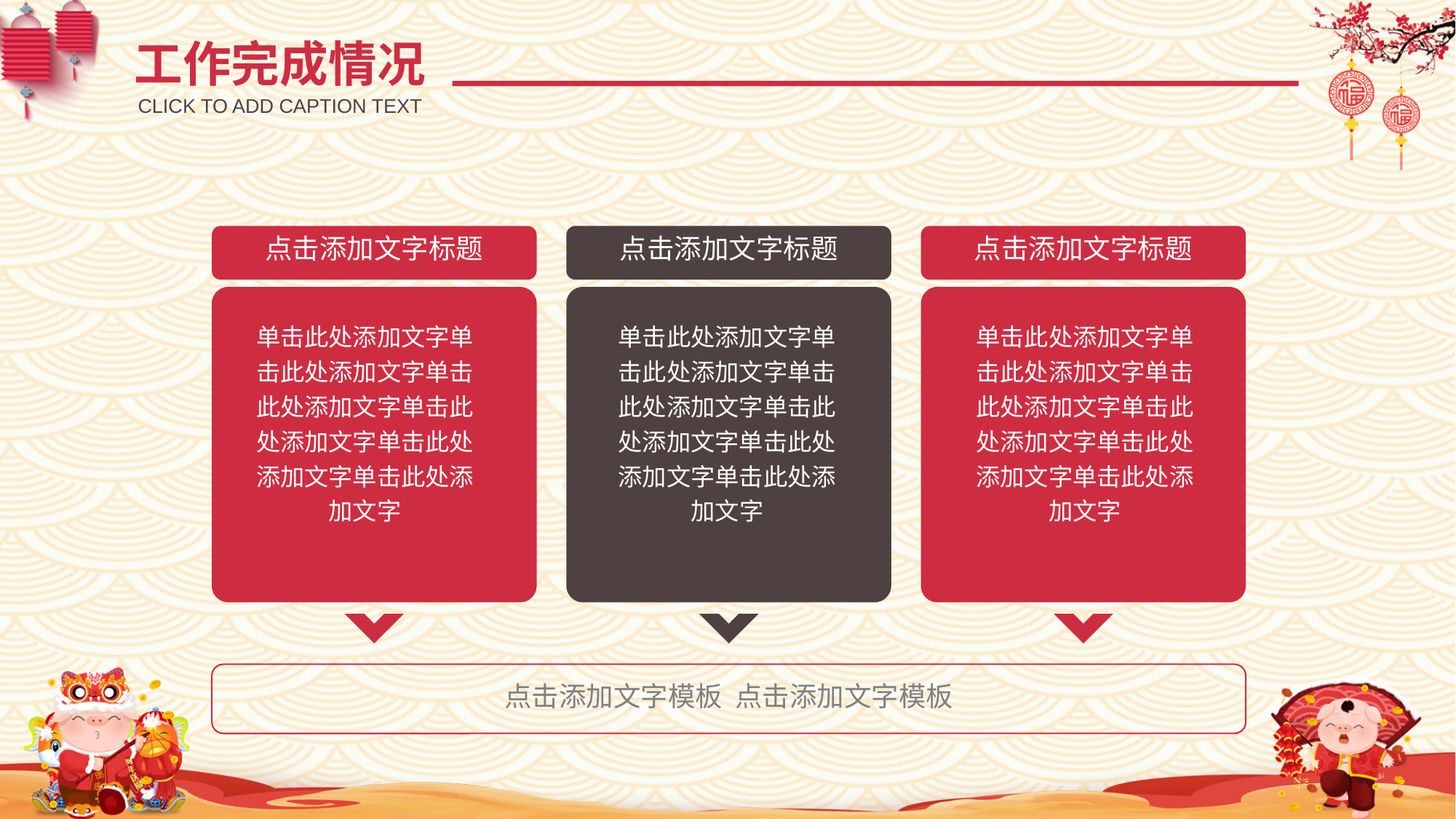

工作完成情况

CLICK TO ADD CAPTION TEXT

点击添加文字标题
点击添加文字标题
点击添加文字标题

单击此处添加文字单击此处添加文字单击此处添加文字单击此处添加文字单击此处添加文字单击此处添加文字
单击此处添加文字单击此处添加文字单击此处添加文字单击此处添加文字单击此处添加文字单击此处添加文字
单击此处添加文字单击此处添加文字单击此处添加文字单击此处添加文字单击此处添加文字单击此处添加文字

点击添加文字模板  点击添加文字模板